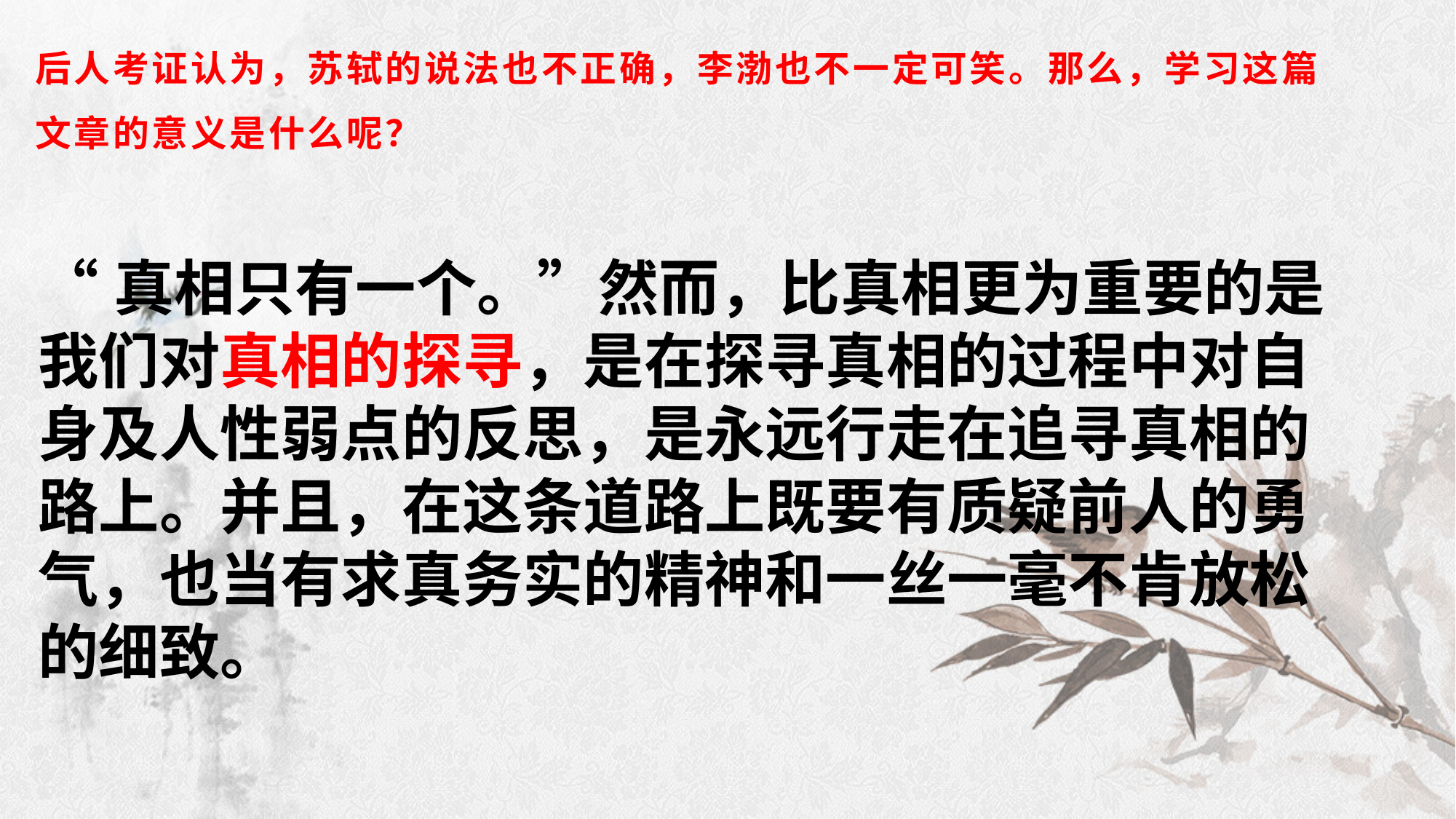

后人考证认为，苏轼的说法也不正确，李渤也不一定可笑。那么，学习这篇文章的意义是什么呢？

“真相只有一个。”然而，比真相更为重要的是我们对真相的探寻，是在探寻真相的过程中对自身及人性弱点的反思，是永远行走在追寻真相的路上。并且，在这条道路上既要有质疑前人的勇气，也当有求真务实的精神和一丝一毫不肯放松的细致。